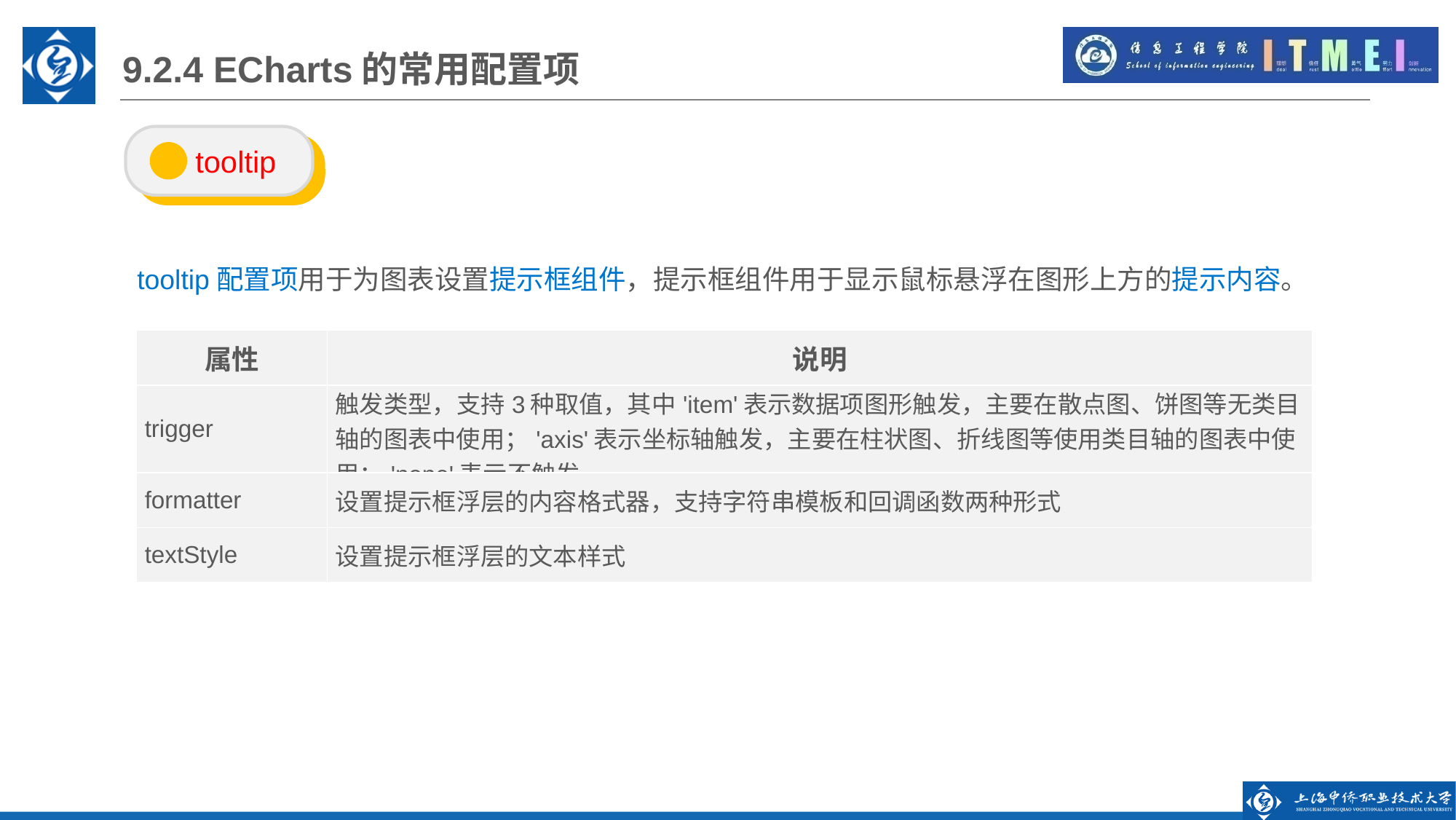

9.2.4 ECharts的常用配置项
    tooltip

tooltip配置项用于为图表设置提示框组件，提示框组件用于显示鼠标悬浮在图形上方的提示内容。
| 属性 | 说明 |
| --- | --- |
| trigger | 触发类型，支持3种取值，其中'item'表示数据项图形触发，主要在散点图、饼图等无类目轴的图表中使用；'axis'表示坐标轴触发，主要在柱状图、折线图等使用类目轴的图表中使用；'none'表示不触发 |
| formatter | 设置提示框浮层的内容格式器，支持字符串模板和回调函数两种形式 |
| textStyle | 设置提示框浮层的文本样式 |